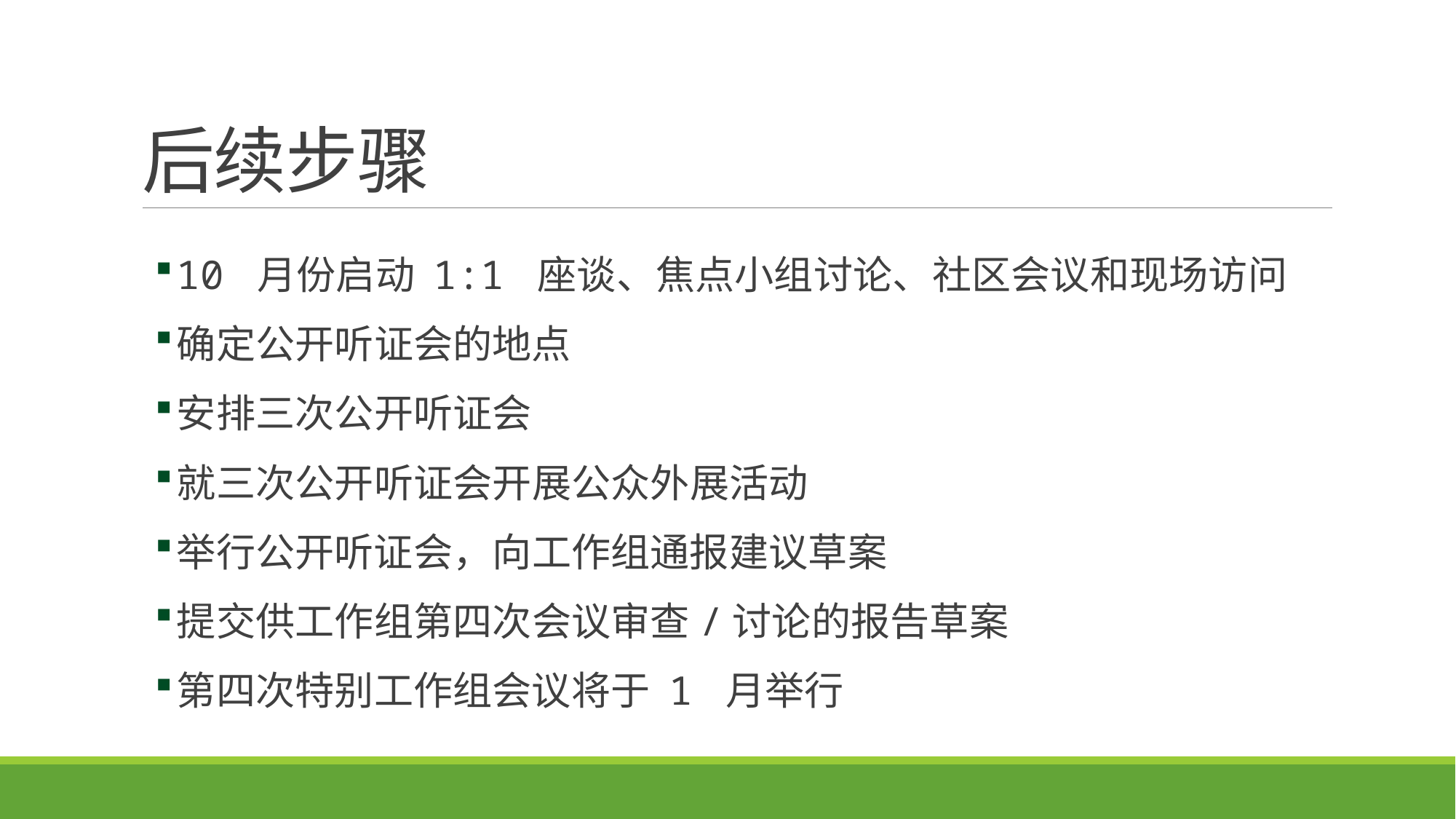

# 后续步骤
10 月份启动 1:1 座谈、焦点小组讨论、社区会议和现场访问
确定公开听证会的地点
安排三次公开听证会
就三次公开听证会开展公众外展活动
举行公开听证会，向工作组通报建议草案
提交供工作组第四次会议审查/讨论的报告草案
第四次特别工作组会议将于 1 月举行